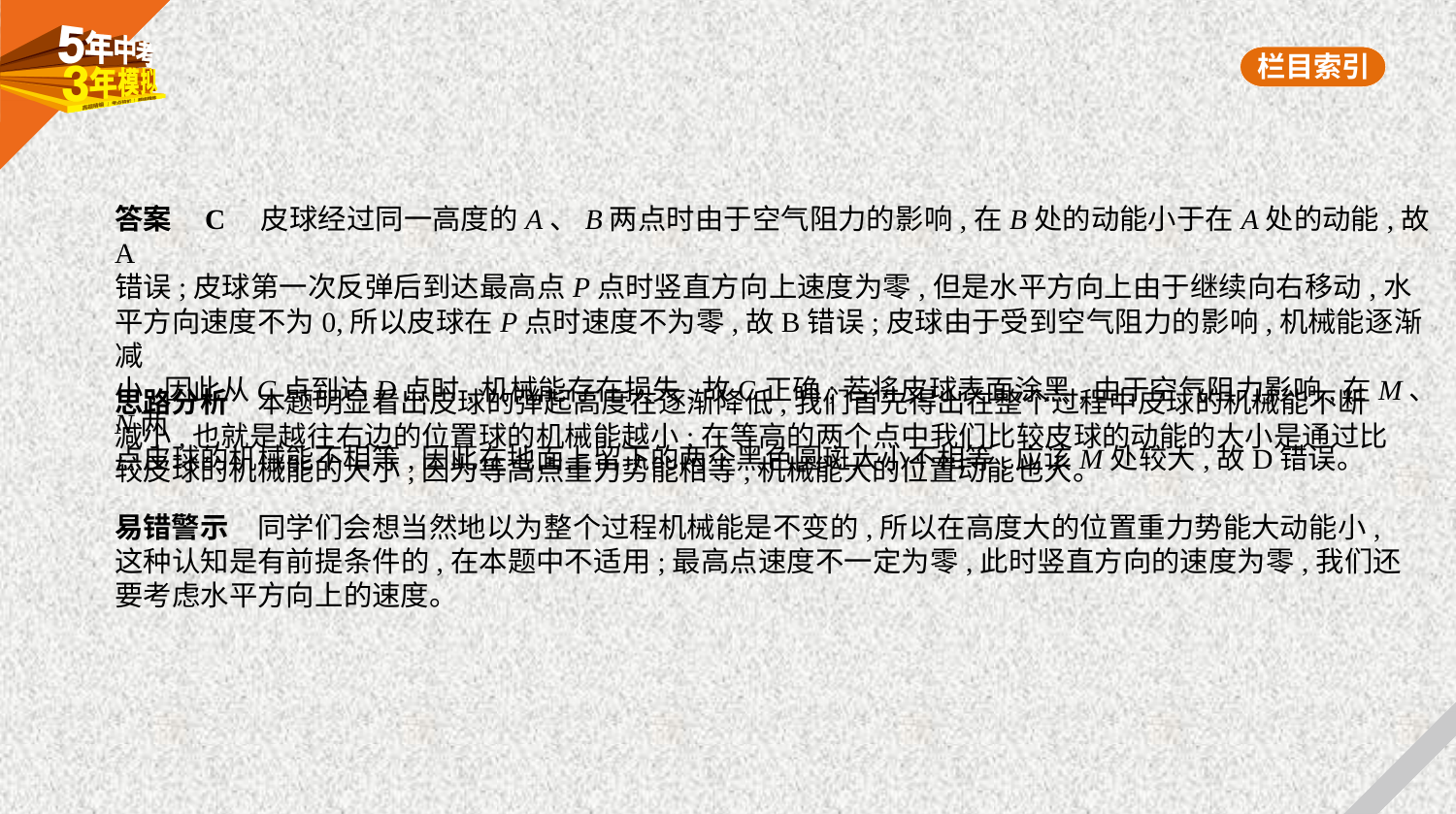

答案    C　皮球经过同一高度的A、B两点时由于空气阻力的影响,在B处的动能小于在A处的动能,故A
错误;皮球第一次反弹后到达最高点P点时竖直方向上速度为零,但是水平方向上由于继续向右移动,水
平方向速度不为0,所以皮球在P点时速度不为零,故B错误;皮球由于受到空气阻力的影响,机械能逐渐减
小,因此从C点到达D点时,机械能存在损失,故C正确;若将皮球表面涂黑,由于空气阻力影响,在M、N两
点皮球的机械能不相等,因此在地面上留下的两个黑色圆斑大小不相等,应该M处较大,故D错误。
思路分析　本题明显看出皮球的弹起高度在逐渐降低,我们首先得出在整个过程中皮球的机械能不断
减小,也就是越往右边的位置球的机械能越小;在等高的两个点中我们比较皮球的动能的大小是通过比
较皮球的机械能的大小,因为等高点重力势能相等,机械能大的位置动能也大。
易错警示　同学们会想当然地以为整个过程机械能是不变的,所以在高度大的位置重力势能大动能小,
这种认知是有前提条件的,在本题中不适用;最高点速度不一定为零,此时竖直方向的速度为零,我们还
要考虑水平方向上的速度。